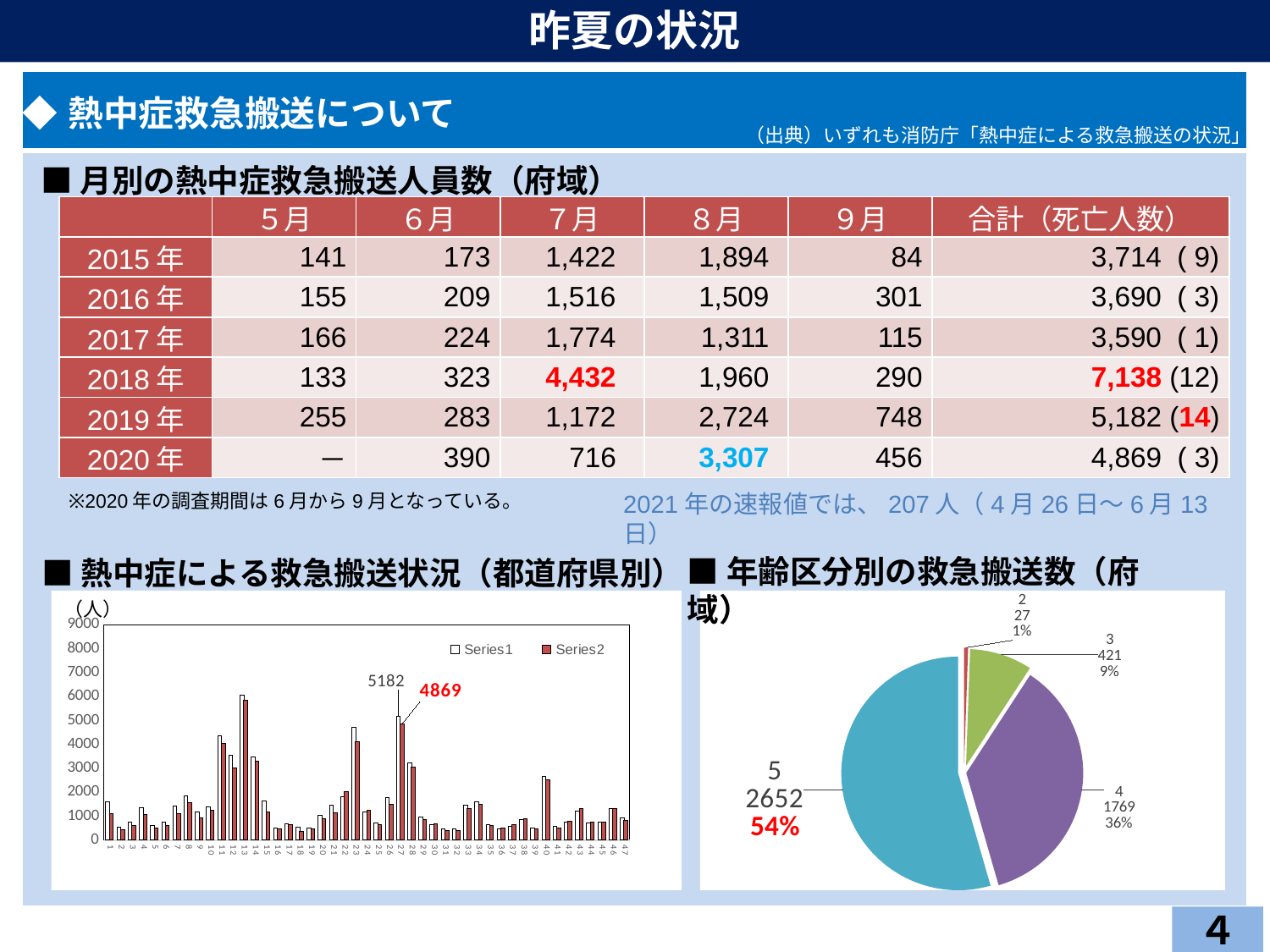

昨夏の状況
| ◆熱中症救急搬送について |
| --- |
|  |
（出典）いずれも消防庁「熱中症による救急搬送の状況」
■月別の熱中症救急搬送人員数（府域）
|  | ５月 | ６月 | ７月 | ８月 | ９月 | 合計（死亡人数） |
| --- | --- | --- | --- | --- | --- | --- |
| 2015年 | 141 | 173 | 1,422 | 1,894 | 84 | 3,714 ( 9) |
| 2016年 | 155 | 209 | 1,516 | 1,509 | 301 | 3,690 ( 3) |
| 2017年 | 166 | 224 | 1,774 | 1,311 | 115 | 3,590 ( 1) |
| 2018年 | 133 | 323 | 4,432 | 1,960 | 290 | 7,138 (12) |
| 2019年 | 255 | 283 | 1,172 | 2,724 | 748 | 5,182 (14) |
| 2020年 | － | 390 | 716 | 3,307 | 456 | 4,869 ( 3) |
※2020年の調査期間は6月から9月となっている。
2021年の速報値では、207人（4月26日～6月13日）
■年齢区分別の救急搬送数（府域）
■熱中症による救急搬送状況（都道府県別）

### Chart

| Category |  |
|---|---|
（人）

### Chart

| Category |  |  |
|---|---|---|
４